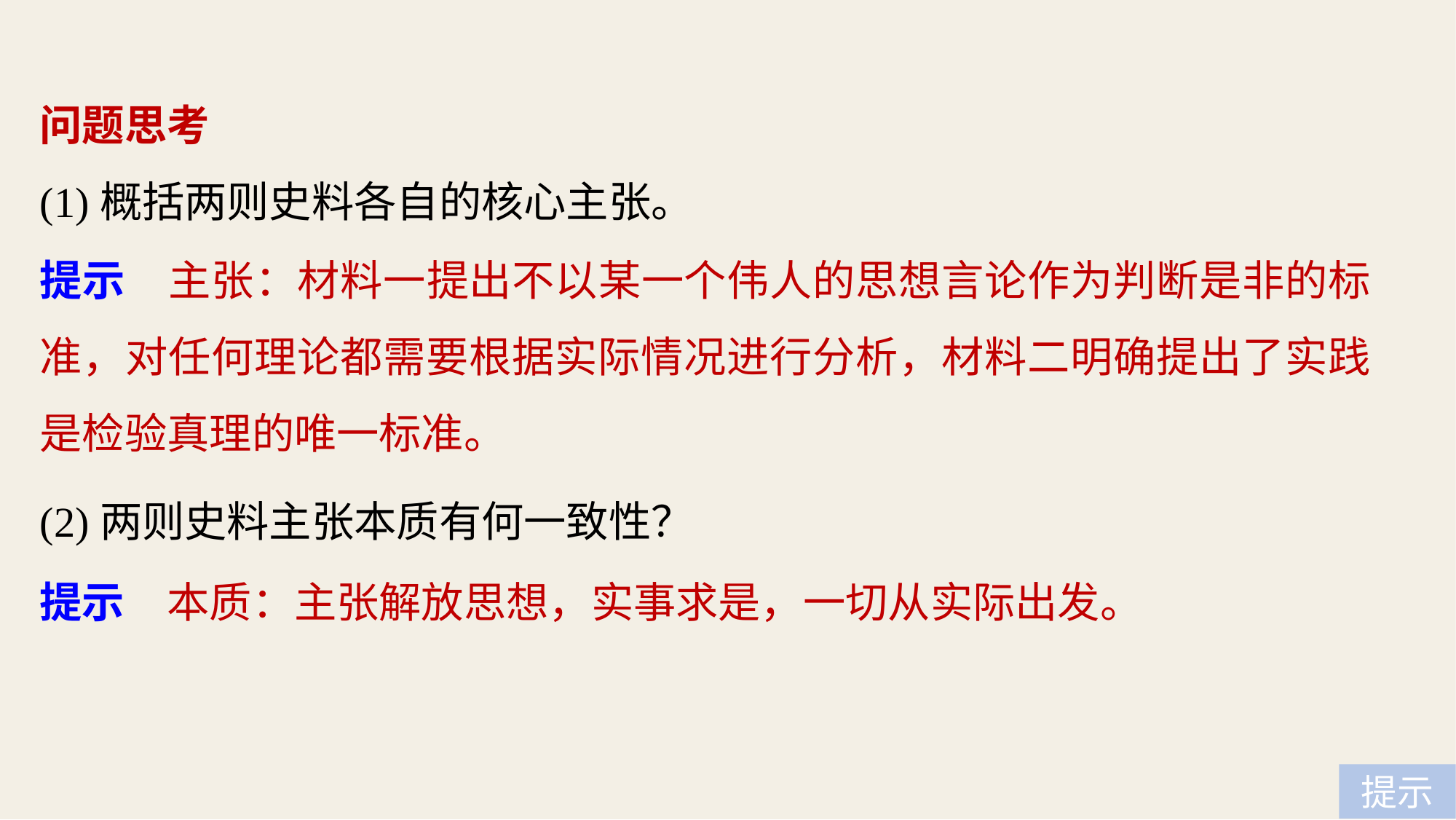

问题思考
(1)概括两则史料各自的核心主张。
提示　主张：材料一提出不以某一个伟人的思想言论作为判断是非的标准，对任何理论都需要根据实际情况进行分析，材料二明确提出了实践是检验真理的唯一标准。
(2)两则史料主张本质有何一致性？
提示　本质：主张解放思想，实事求是，一切从实际出发。
提示